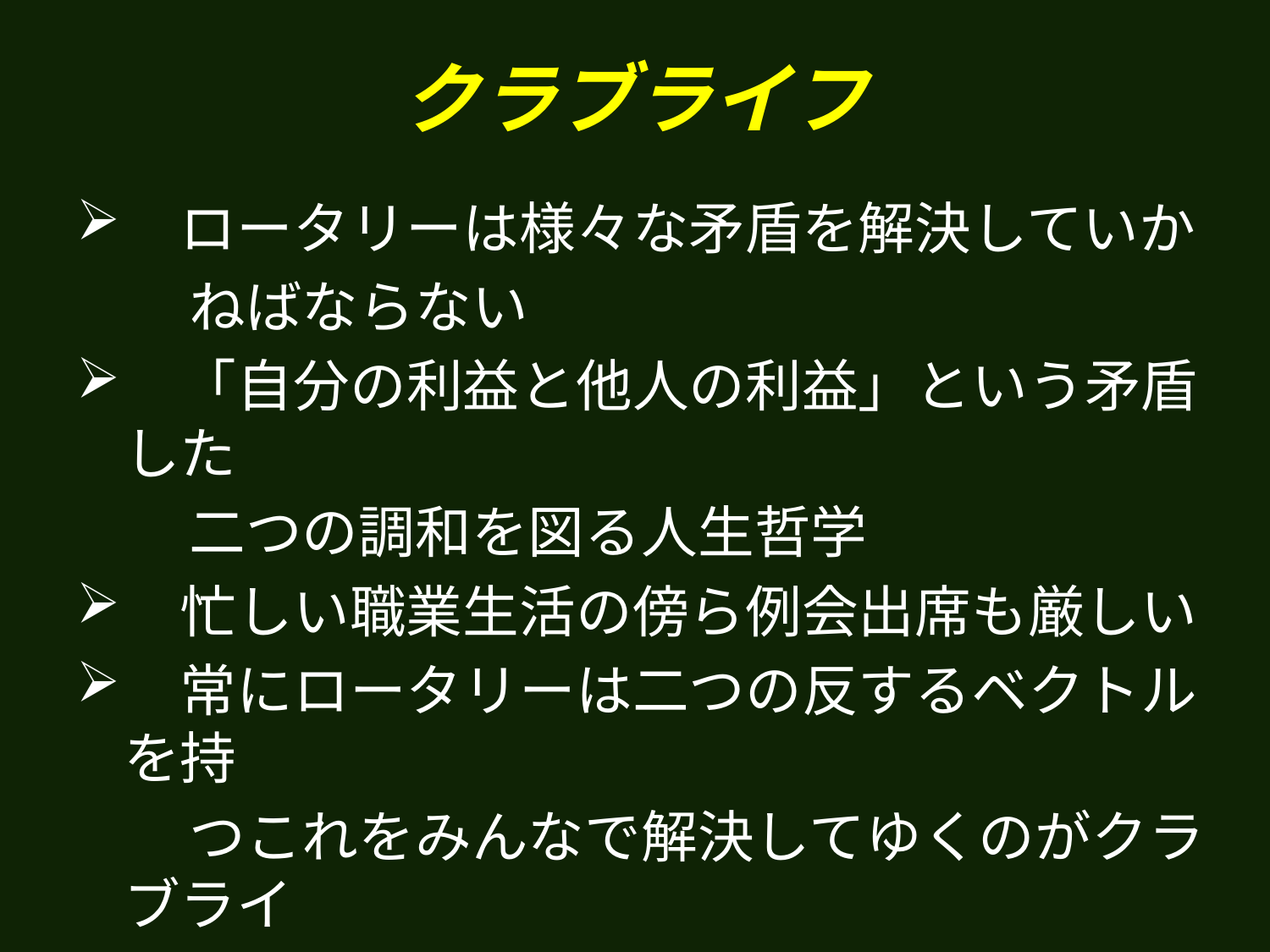

# クラブライフ
　ロータリーは様々な矛盾を解決していか
　　ねばならない
　「自分の利益と他人の利益」という矛盾した
　　二つの調和を図る人生哲学
　忙しい職業生活の傍ら例会出席も厳しい
　常にロータリーは二つの反するベクトルを持
　　つこれをみんなで解決してゆくのがクラブライ
　　フ。ロータリーとは私たちが心を合わせて心
　　を耕すこの上ない場所です